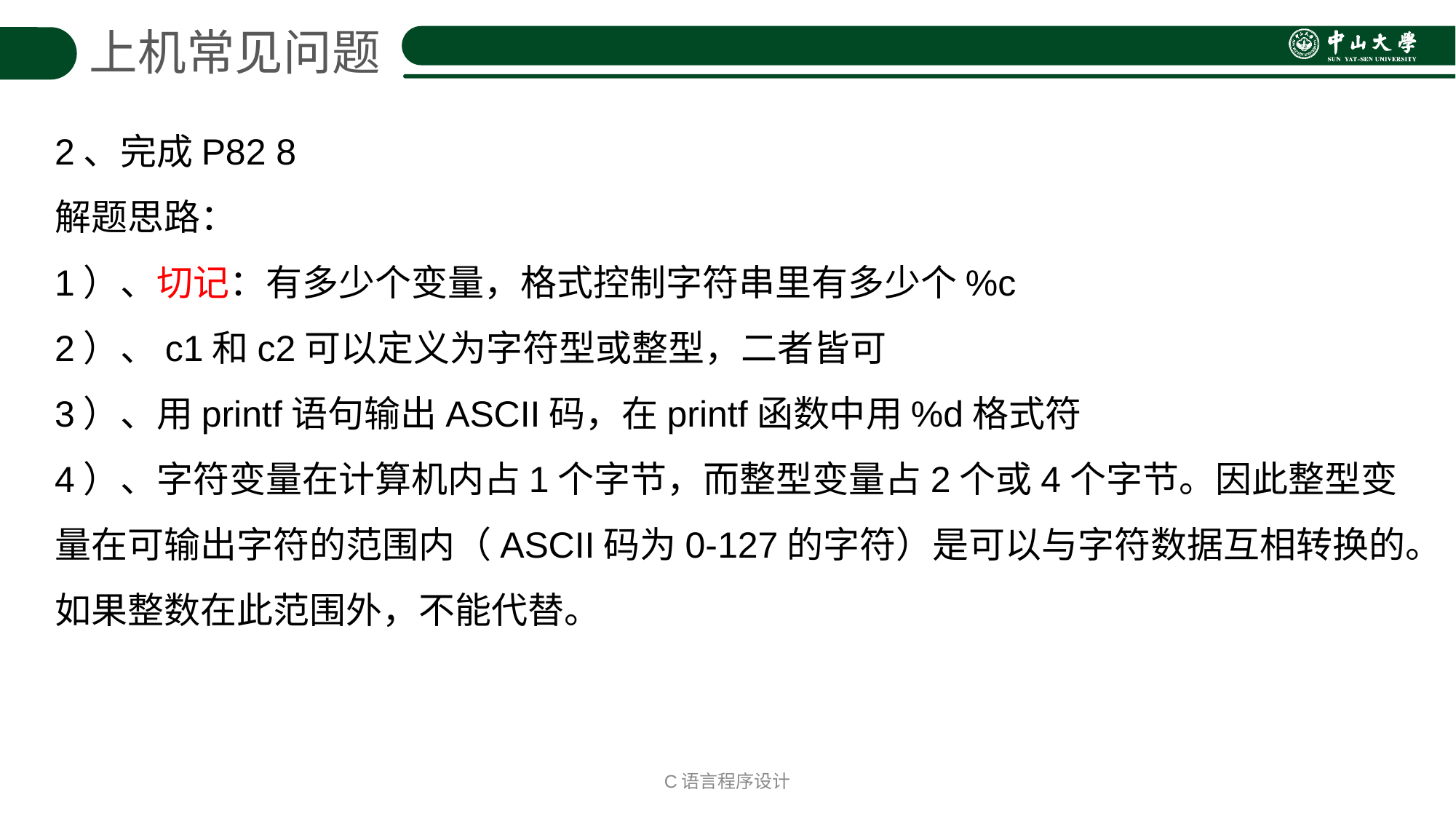

上机常见问题
2、完成P82 8
解题思路：
1）、切记：有多少个变量，格式控制字符串里有多少个%c
2）、c1和c2可以定义为字符型或整型，二者皆可
3）、用printf语句输出ASCII码，在printf函数中用%d格式符
4）、字符变量在计算机内占1个字节，而整型变量占2个或4个字节。因此整型变量在可输出字符的范围内（ASCII码为0-127的字符）是可以与字符数据互相转换的。如果整数在此范围外，不能代替。

C语言程序设计
12